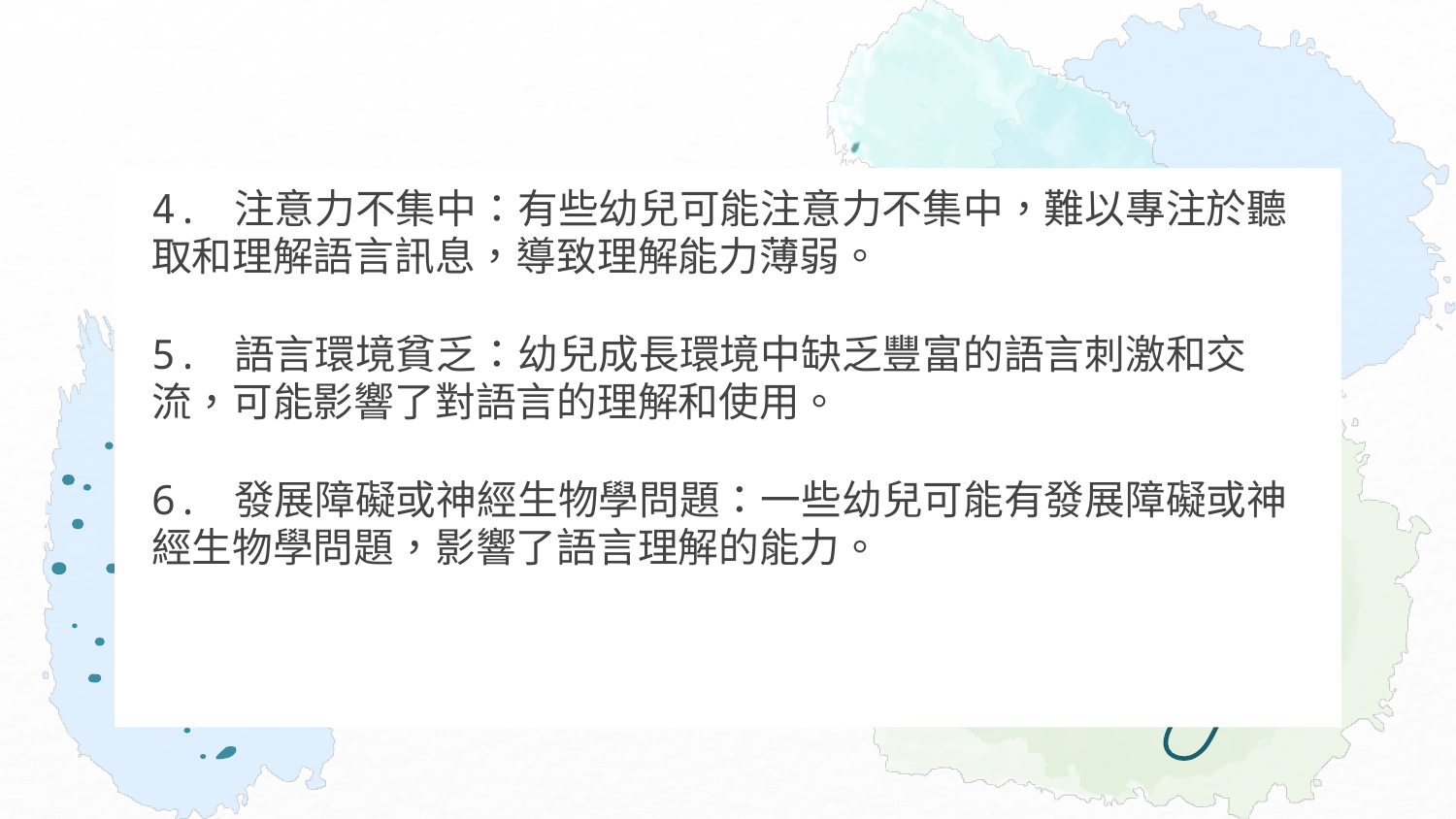

#
4. 注意力不集中：有些幼兒可能注意力不集中，難以專注於聽取和理解語言訊息，導致理解能力薄弱。

5. 語言環境貧乏：幼兒成長環境中缺乏豐富的語言刺激和交流，可能影響了對語言的理解和使用。

6. 發展障礙或神經生物學問題：一些幼兒可能有發展障礙或神經生物學問題，影響了語言理解的能力。